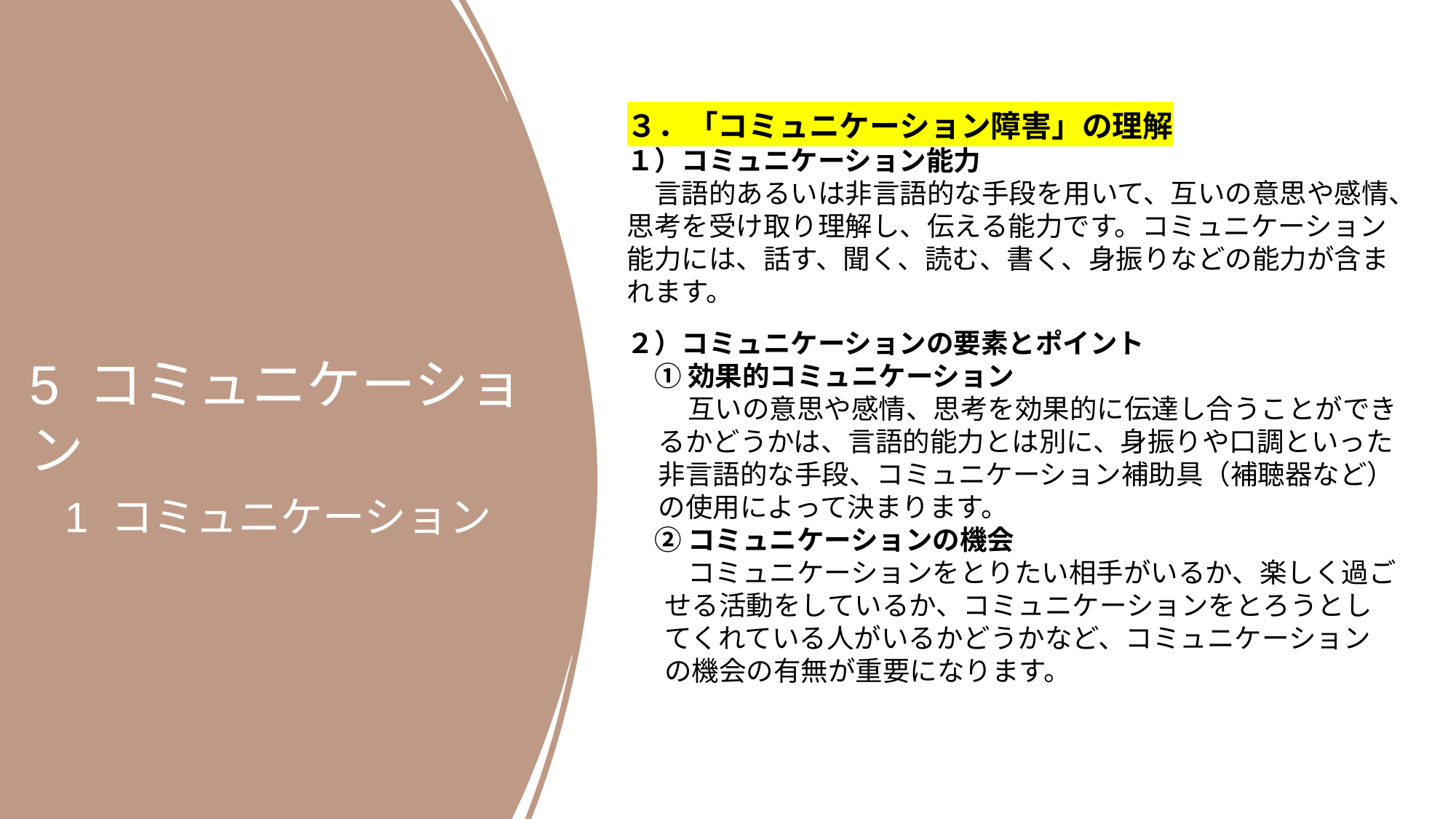

３．「コミュニケーション障害」の理解
１）コミュニケーション能力
　言語的あるいは非言語的な手段を用いて、互いの意思や感情、思考を受け取り理解し、伝える能力です。コミュニケーション能力には、話す、聞く、読む、書く、身振りなどの能力が含まれます。

２）コミュニケーションの要素とポイント
　① 効果的コミュニケーション
　　 互いの意思や感情、思考を効果的に伝達し合うことができ
    るかどうかは、言語的能力とは別に、身振りや口調といった
    非言語的な手段、コミュニケーション補助具（補聴器など）
    の使用によって決まります。
　② コミュニケーションの機会
　　 コミュニケーションをとりたい相手がいるか、楽しく過ご
     せる活動をしているか、コミュニケーションをとろうとし
     てくれている人がいるかどうかなど、コミュニケーション
     の機会の有無が重要になります。
5 コミュニケーション
   1 コミュニケーション